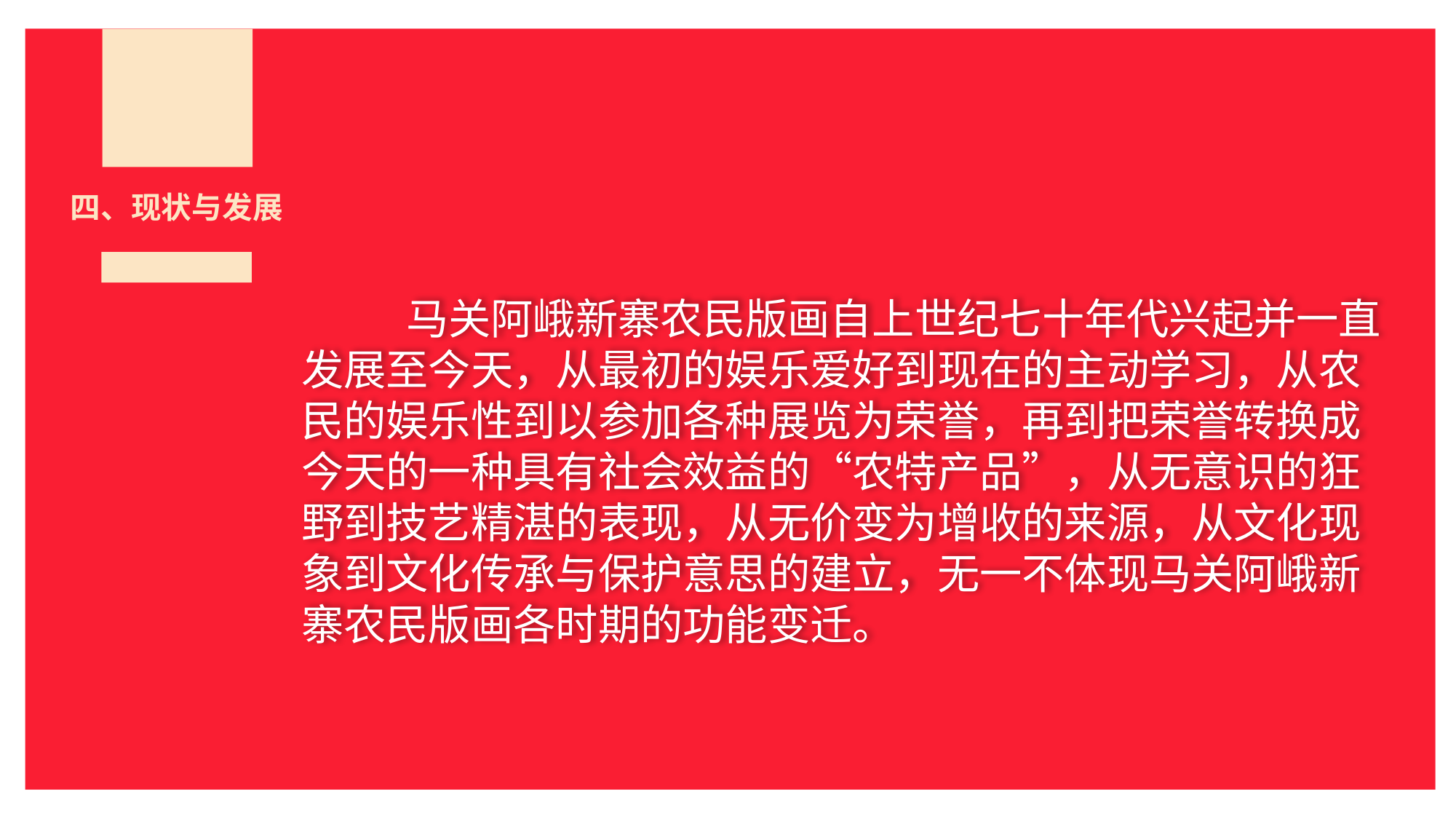

四、现状与发展

          马关阿峨新寨农民版画自上世纪七十年代兴起并一直发展至今天，从最初的娱乐爱好到现在的主动学习，从农民的娱乐性到以参加各种展览为荣誉，再到把荣誉转换成今天的一种具有社会效益的“农特产品”，从无意识的狂野到技艺精湛的表现，从无价变为增收的来源，从文化现象到文化传承与保护意思的建立，无一不体现马关阿峨新寨农民版画各时期的功能变迁。